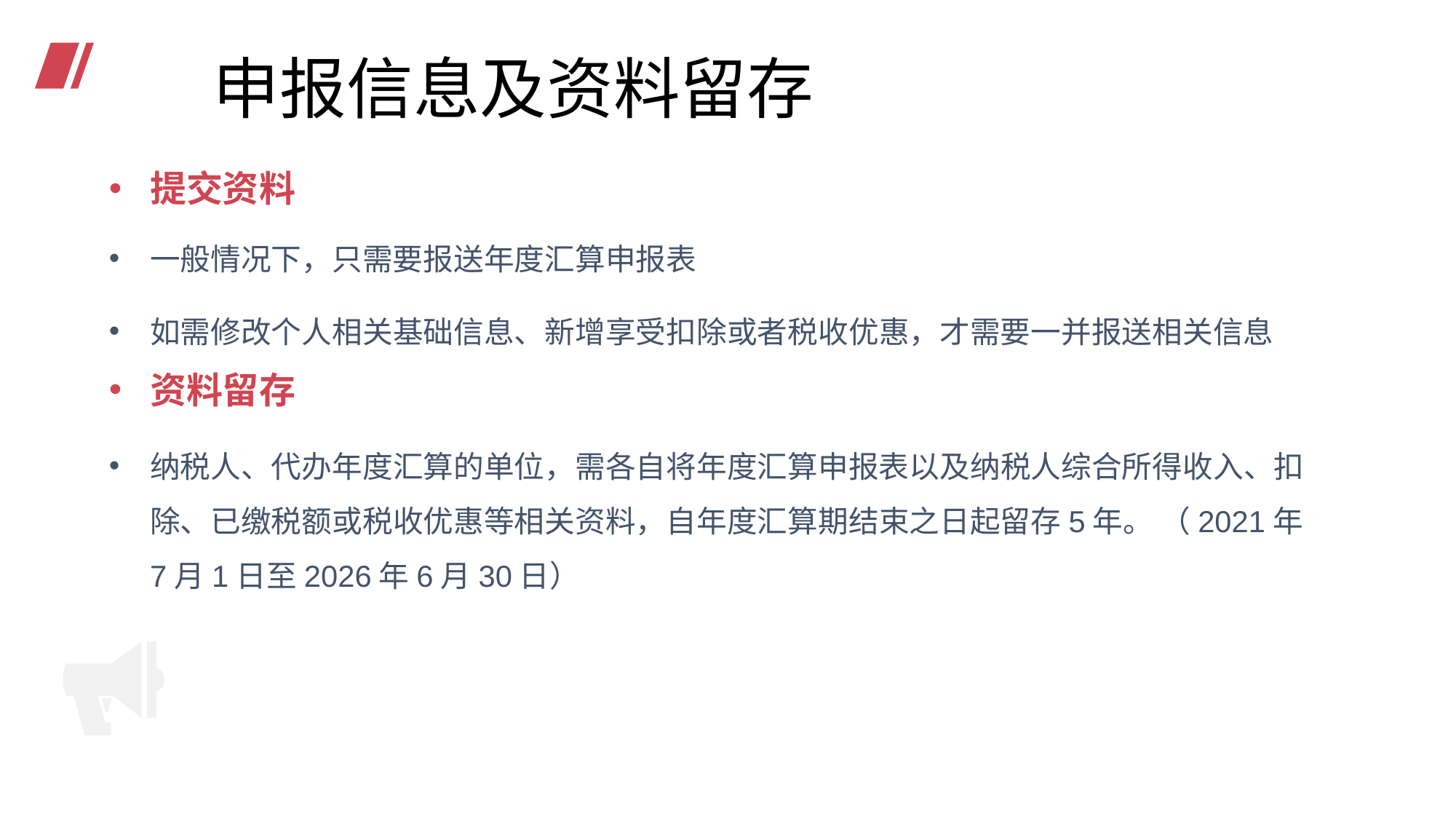

# 申报信息及资料留存

提交资料
一般情况下，只需要报送年度汇算申报表
如需修改个人相关基础信息、新增享受扣除或者税收优惠，才需要一并报送相关信息
资料留存
纳税人、代办年度汇算的单位，需各自将年度汇算申报表以及纳税人综合所得收入、扣除、已缴税额或税收优惠等相关资料，自年度汇算期结束之日起留存5年。 （2021年7月1日至2026年6月30日）